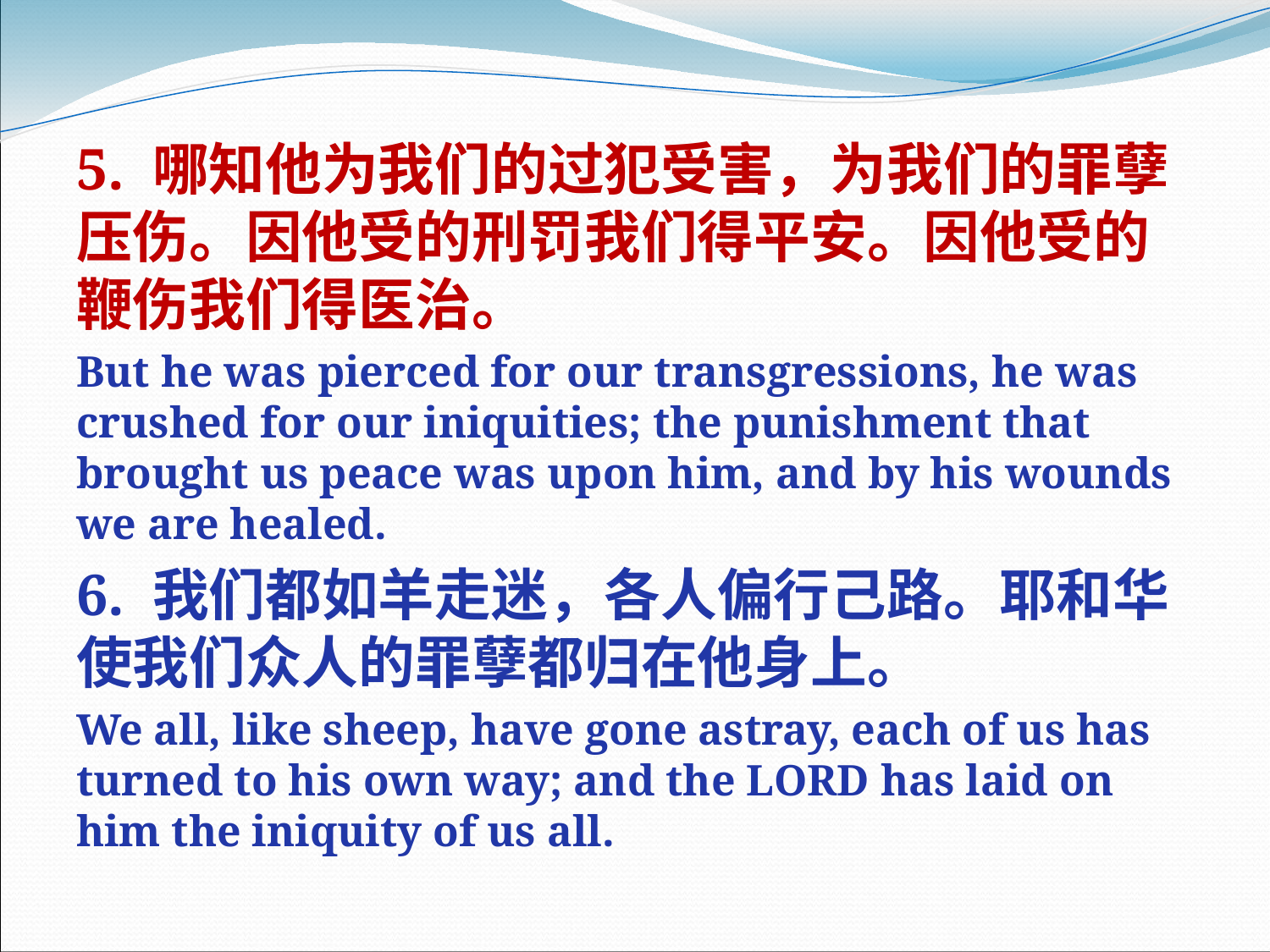

5. 哪知他为我们的过犯受害，为我们的罪孽压伤。因他受的刑罚我们得平安。因他受的鞭伤我们得医治。
But he was pierced for our transgressions, he was crushed for our iniquities; the punishment that brought us peace was upon him, and by his wounds we are healed.
6. 我们都如羊走迷，各人偏行己路。耶和华使我们众人的罪孽都归在他身上。
We all, like sheep, have gone astray, each of us has turned to his own way; and the LORD has laid on him the iniquity of us all.